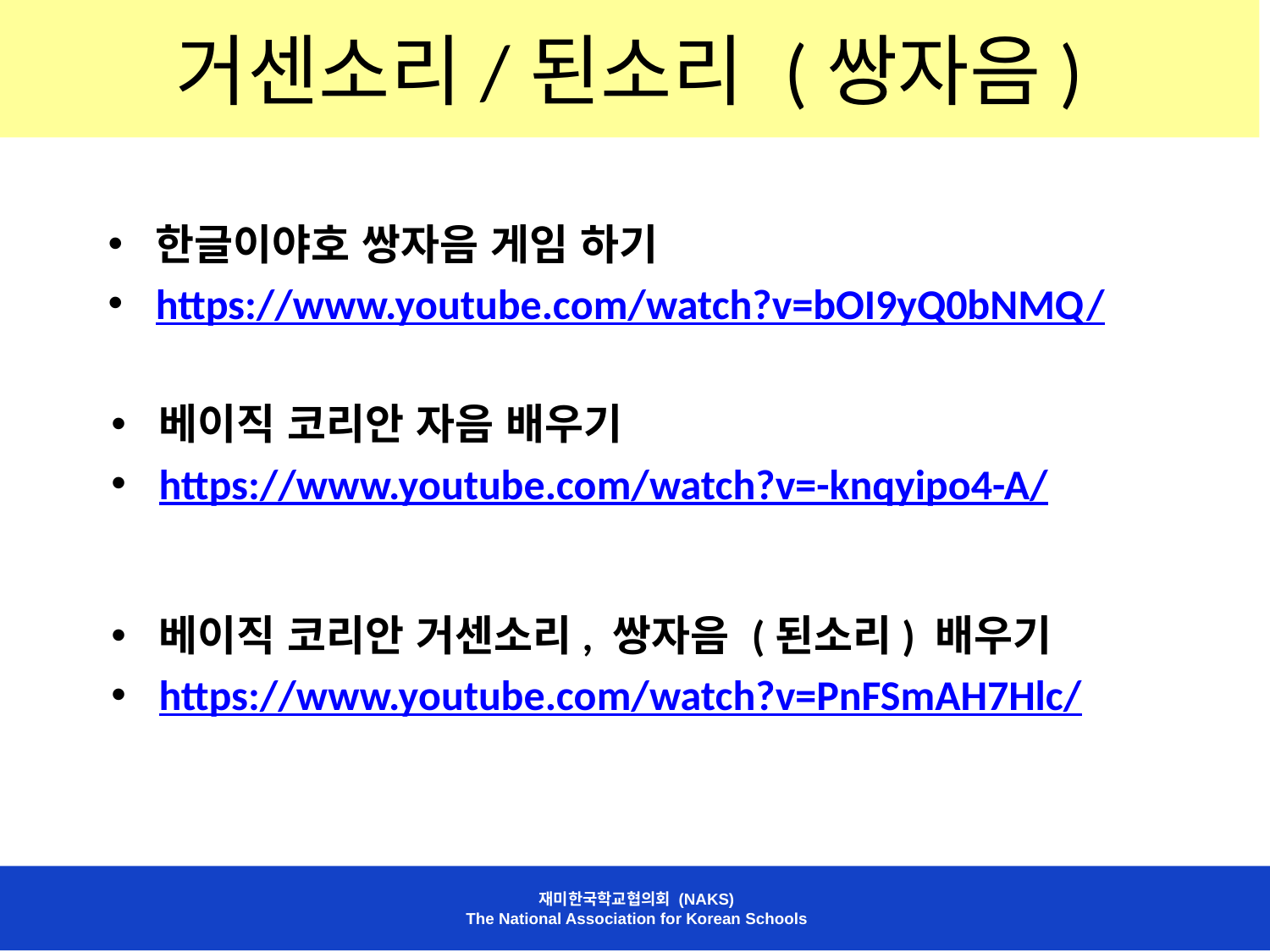

# 거센소리/된소리 (쌍자음)
한글이야호 쌍자음 게임 하기
https://www.youtube.com/watch?v=bOI9yQ0bNMQ/
베이직 코리안 자음 배우기
https://www.youtube.com/watch?v=-knqyipo4-A/
베이직 코리안 거센소리, 쌍자음 (된소리) 배우기
https://www.youtube.com/watch?v=PnFSmAH7Hlc/

재미한국학교협의회 (NAKS)
The National Association for Korean Schools